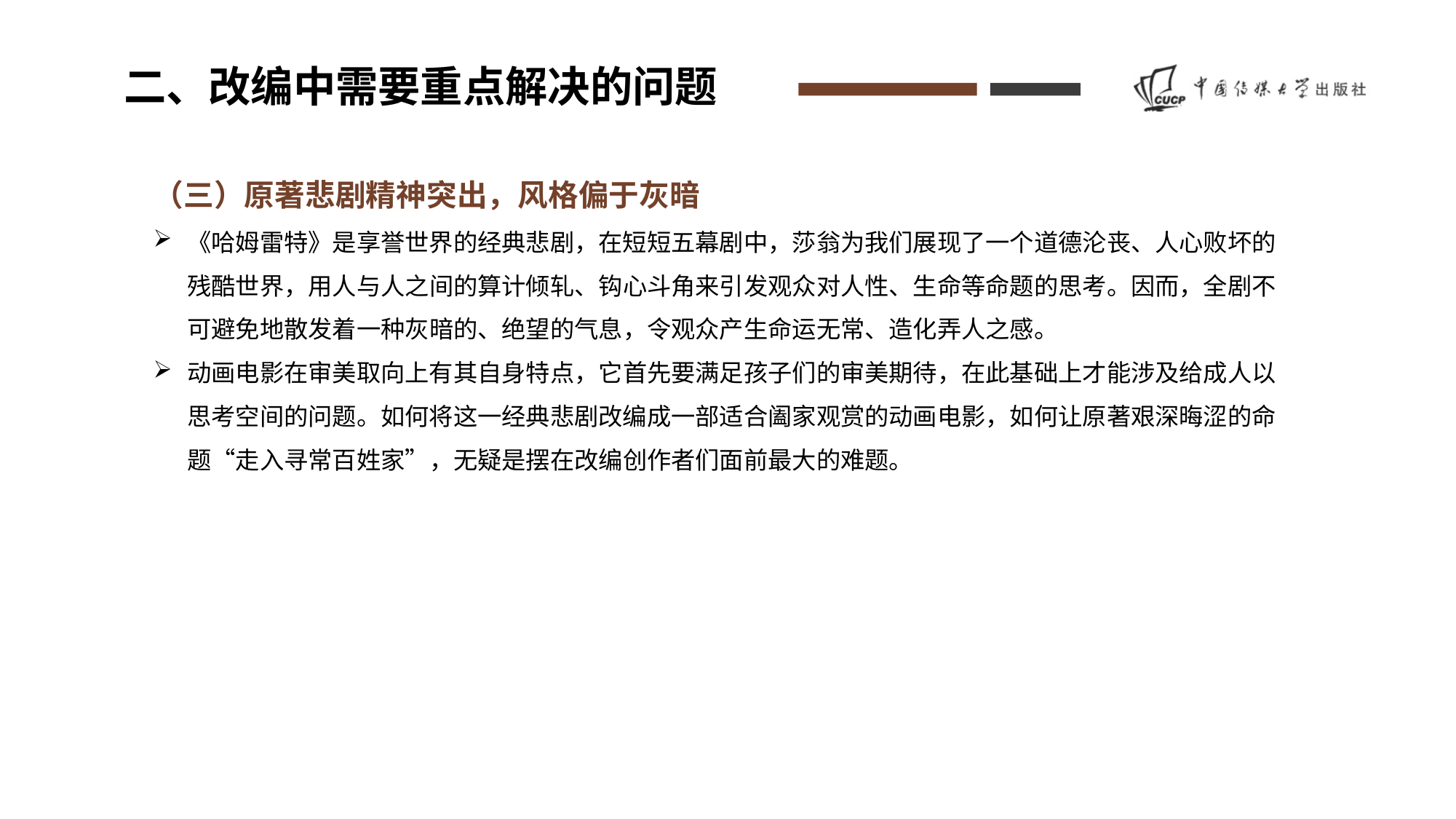

二、改编中需要重点解决的问题

（三）原著悲剧精神突出，风格偏于灰暗
《哈姆雷特》是享誉世界的经典悲剧，在短短五幕剧中，莎翁为我们展现了一个道德沦丧、人心败坏的残酷世界，用人与人之间的算计倾轧、钩心斗角来引发观众对人性、生命等命题的思考。因而，全剧不可避免地散发着一种灰暗的、绝望的气息，令观众产生命运无常、造化弄人之感。
动画电影在审美取向上有其自身特点，它首先要满足孩子们的审美期待，在此基础上才能涉及给成人以思考空间的问题。如何将这一经典悲剧改编成一部适合阖家观赏的动画电影，如何让原著艰深晦涩的命题“走入寻常百姓家”，无疑是摆在改编创作者们面前最大的难题。